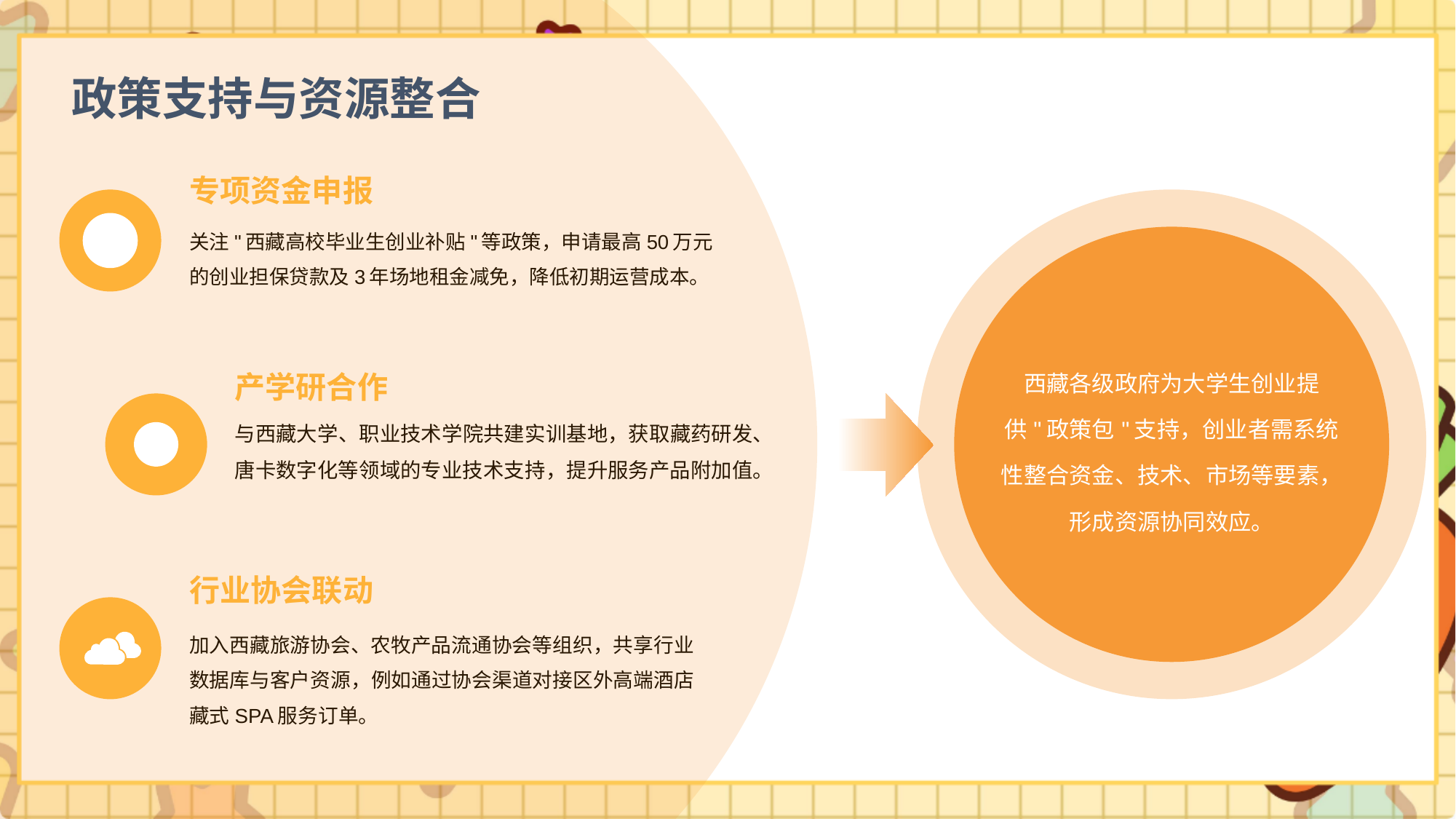

政策支持与资源整合
专项资金申报

关注"西藏高校毕业生创业补贴"等政策，申请最高50万元的创业担保贷款及3年场地租金减免，降低初期运营成本。

西藏各级政府为大学生创业提供"政策包"支持，创业者需系统性整合资金、技术、市场等要素，形成资源协同效应。
产学研合作

与西藏大学、职业技术学院共建实训基地，获取藏药研发、唐卡数字化等领域的专业技术支持，提升服务产品附加值。

行业协会联动

加入西藏旅游协会、农牧产品流通协会等组织，共享行业数据库与客户资源，例如通过协会渠道对接区外高端酒店藏式SPA服务订单。